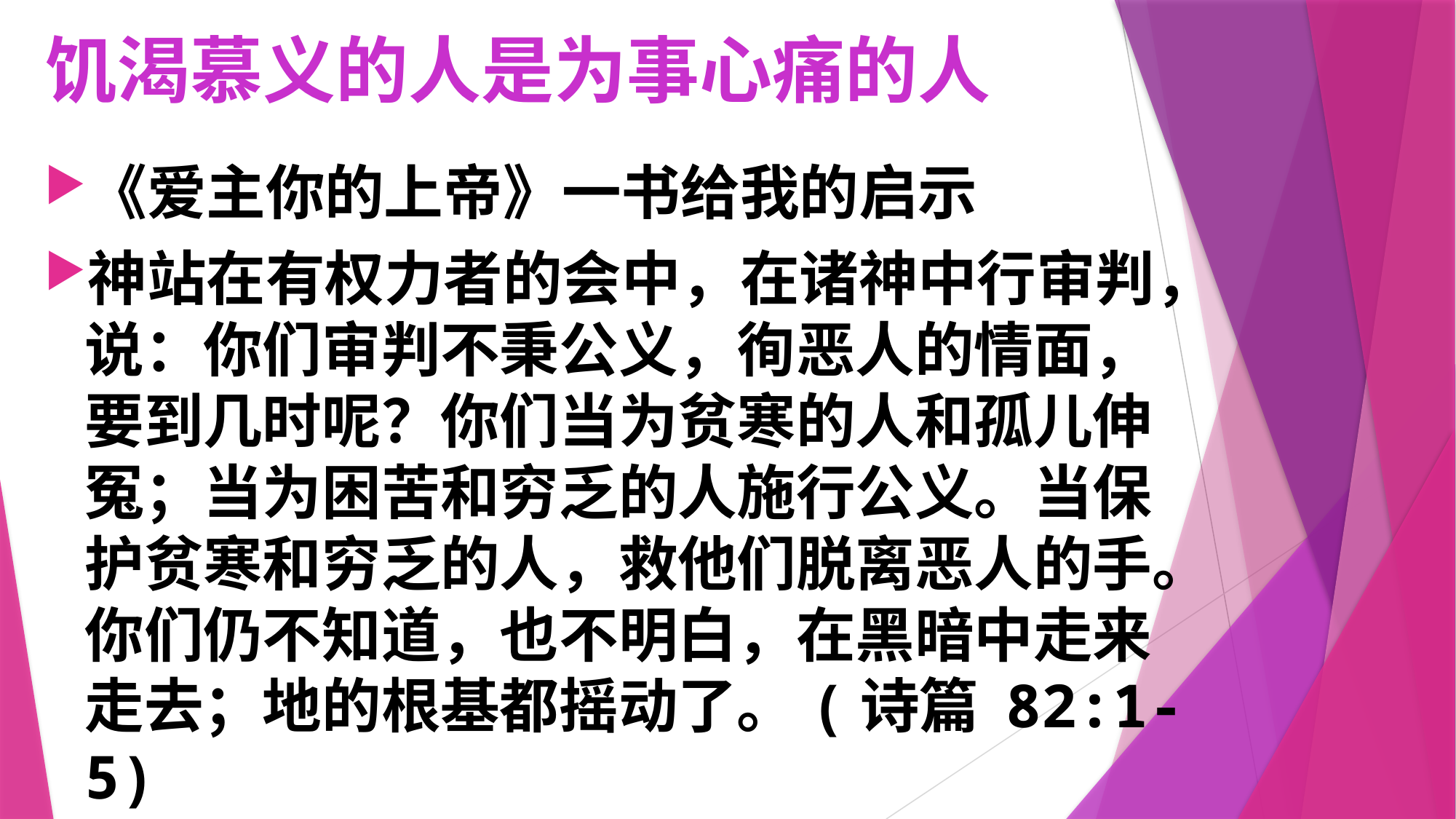

# 饥渴慕义的人是为事心痛的人
《爱主你的上帝》一书给我的启示
神站在有权力者的会中，在诸神中行审判，说：你们审判不秉公义，徇恶人的情面，要到几时呢？你们当为贫寒的人和孤儿伸冤；当为困苦和穷乏的人施行公义。当保护贫寒和穷乏的人，救他们脱离恶人的手。你们仍不知道，也不明白，在黑暗中走来走去；地的根基都摇动了。(诗篇 82:1-5)